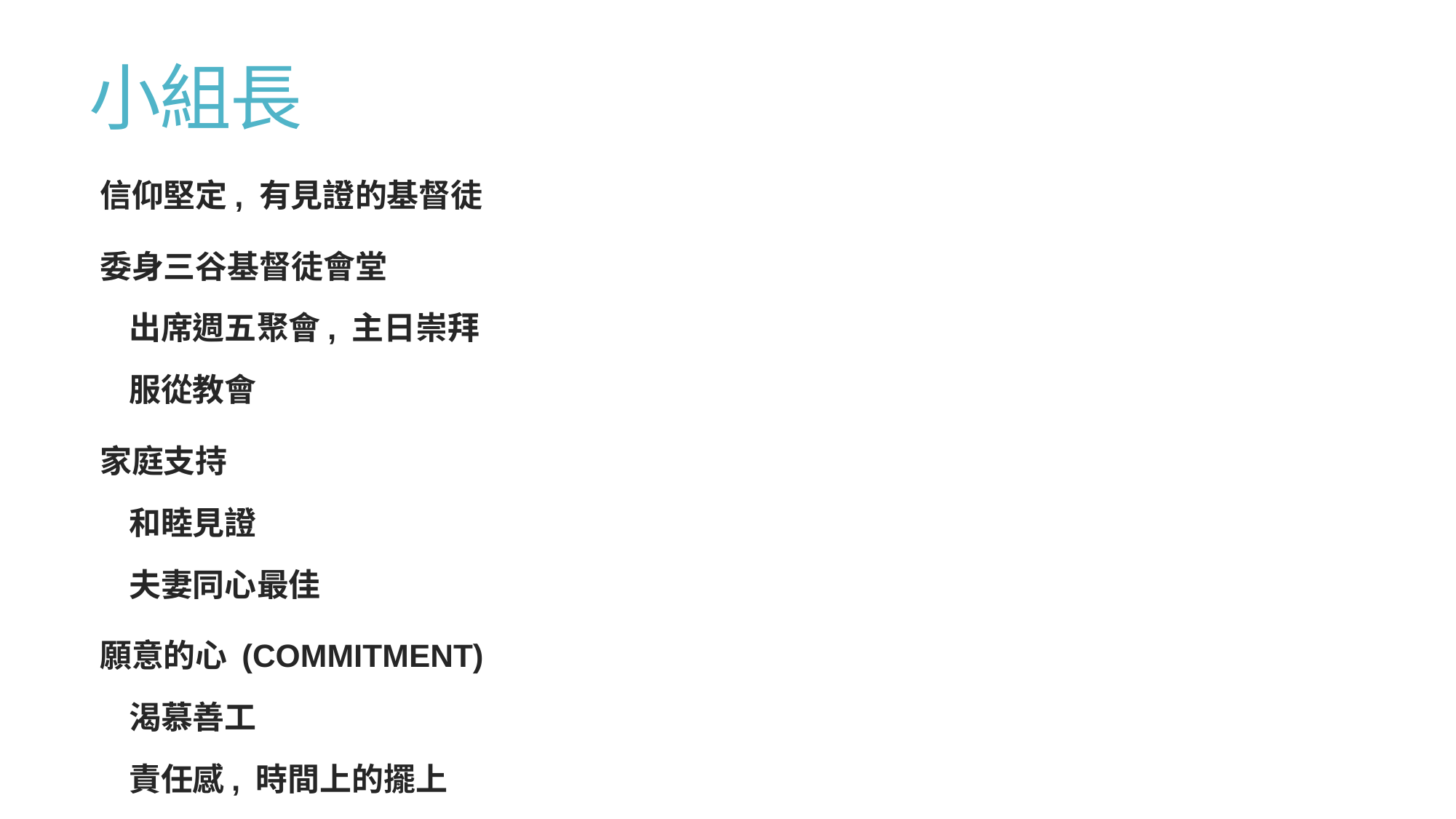

# 小組長
信仰堅定, 有見證的基督徒
委身三谷基督徒會堂
出席週五聚會, 主日崇拜
服從教會
家庭支持
和睦見證
夫妻同心最佳
願意的心 (COMMITMENT)
渴慕善工
責任感, 時間上的擺上